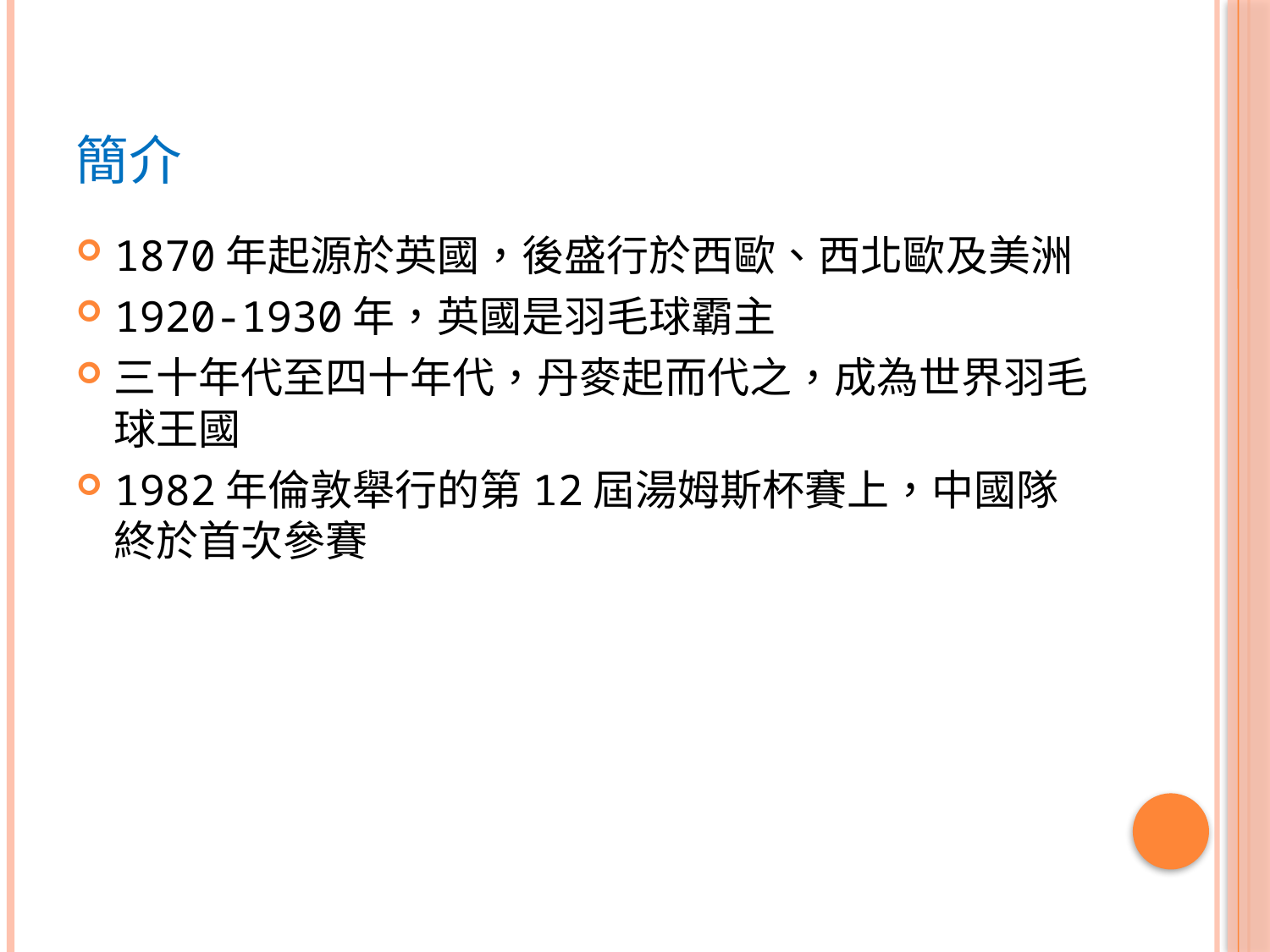

# 簡介
1870年起源於英國，後盛行於西歐、西北歐及美洲
1920-1930年，英國是羽毛球霸主
三十年代至四十年代，丹麥起而代之，成為世界羽毛球王國
1982年倫敦舉行的第12屆湯姆斯杯賽上，中國隊終於首次參賽